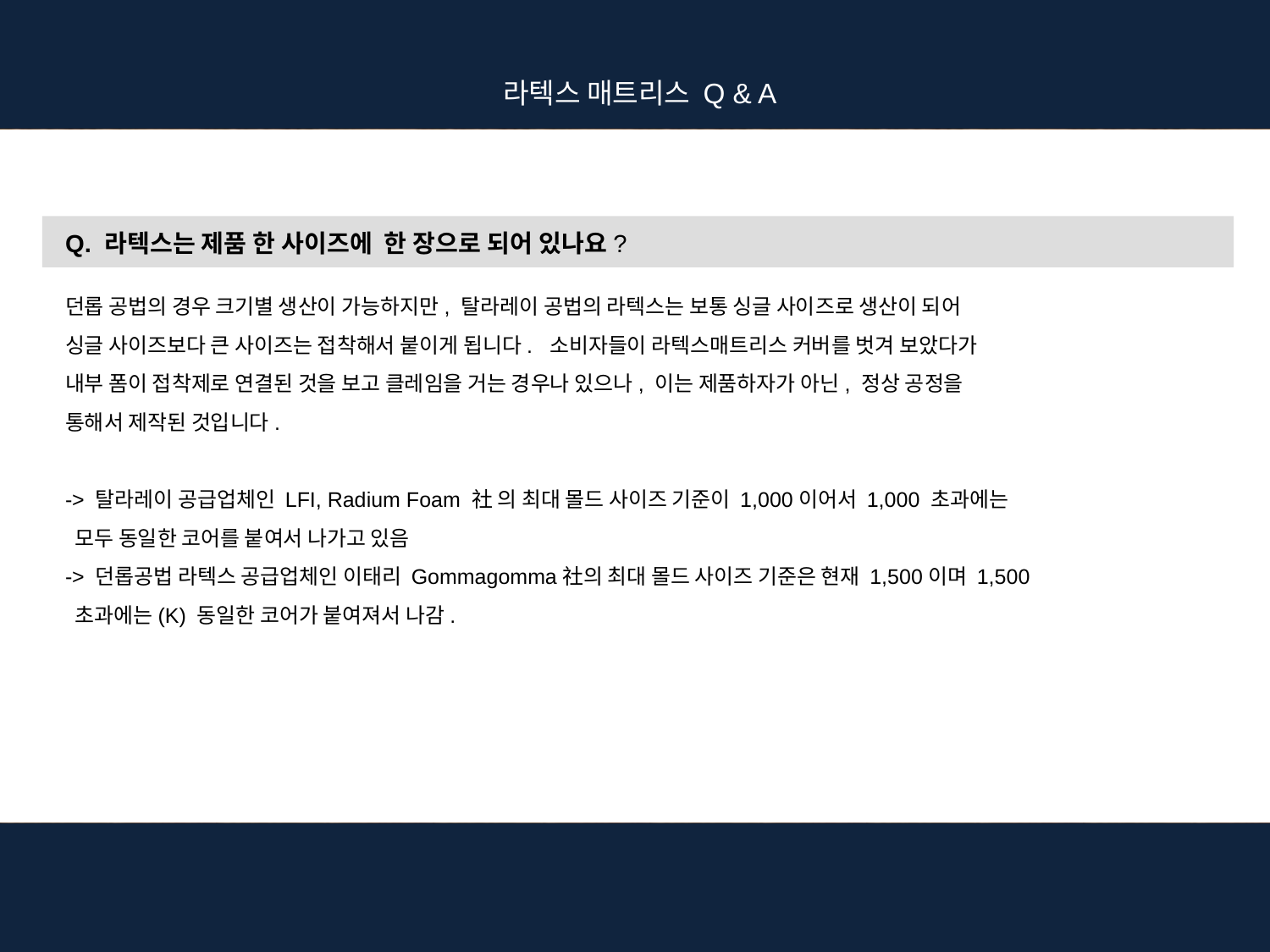

라텍스 매트리스 Q & A

Q. 라텍스는 제품 한 사이즈에  한 장으로 되어 있나요?
던롭 공법의 경우 크기별 생산이 가능하지만, 탈라레이 공법의 라텍스는 보통 싱글 사이즈로 생산이 되어
싱글 사이즈보다 큰 사이즈는 접착해서 붙이게 됩니다.  소비자들이 라텍스매트리스 커버를 벗겨 보았다가
내부 폼이 접착제로 연결된 것을 보고 클레임을 거는 경우나 있으나, 이는 제품하자가 아닌, 정상 공정을
통해서 제작된 것입니다.

-> 탈라레이 공급업체인 LFI, Radium Foam 社 의 최대 몰드 사이즈 기준이 1,000이어서 1,000 초과에는
 모두 동일한 코어를 붙여서 나가고 있음
-> 던롭공법 라텍스 공급업체인 이태리 Gommagomma社의 최대 몰드 사이즈 기준은 현재 1,500이며 1,500
 초과에는(K) 동일한 코어가 붙여져서 나감.